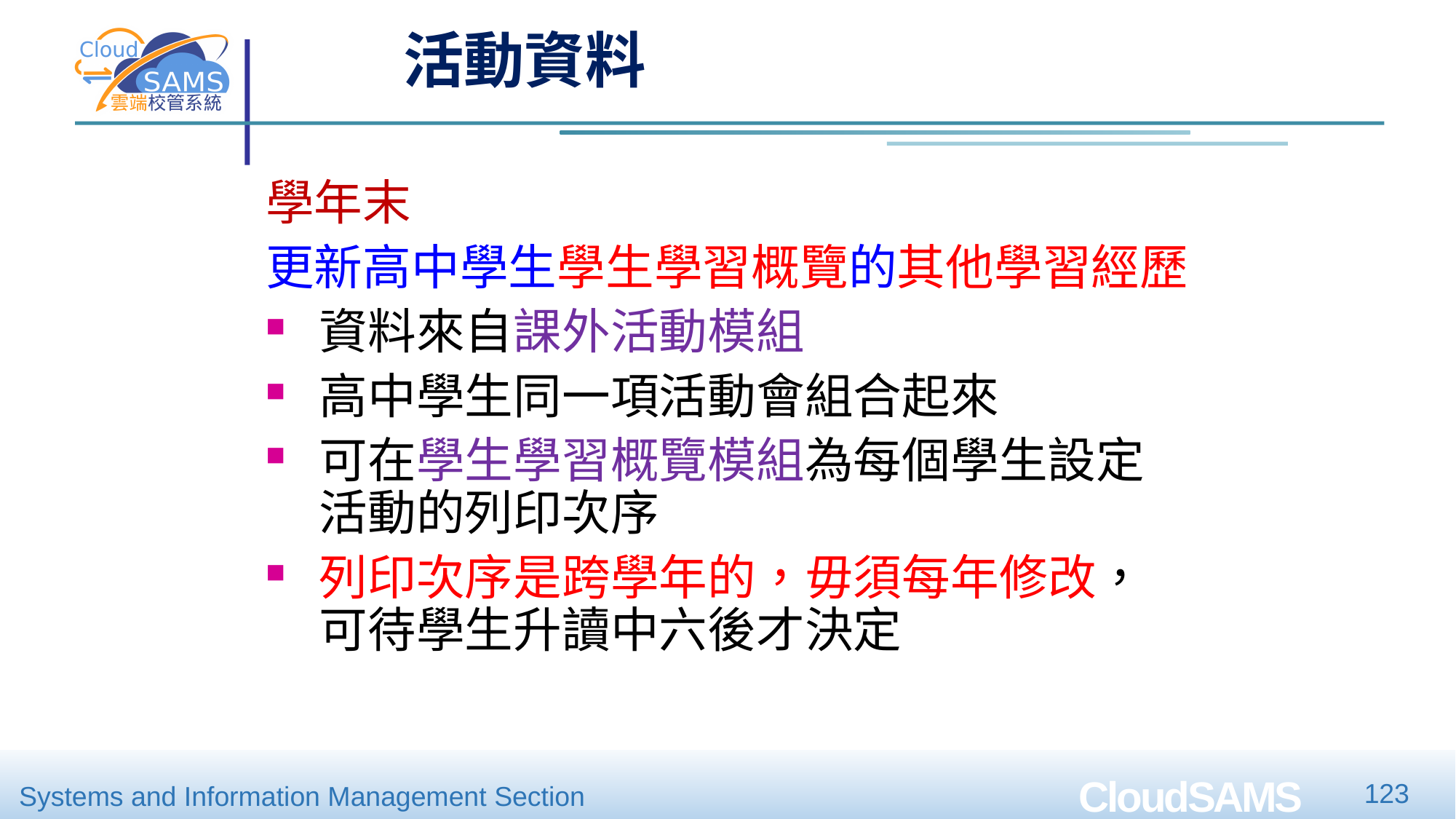

活動資料
學年末
更新高中學生學生學習概覽的其他學習經歷
資料來自課外活動模組
高中學生同一項活動會組合起來
可在學生學習概覽模組為每個學生設定活動的列印次序
列印次序是跨學年的，毋須每年修改，可待學生升讀中六後才決定
123